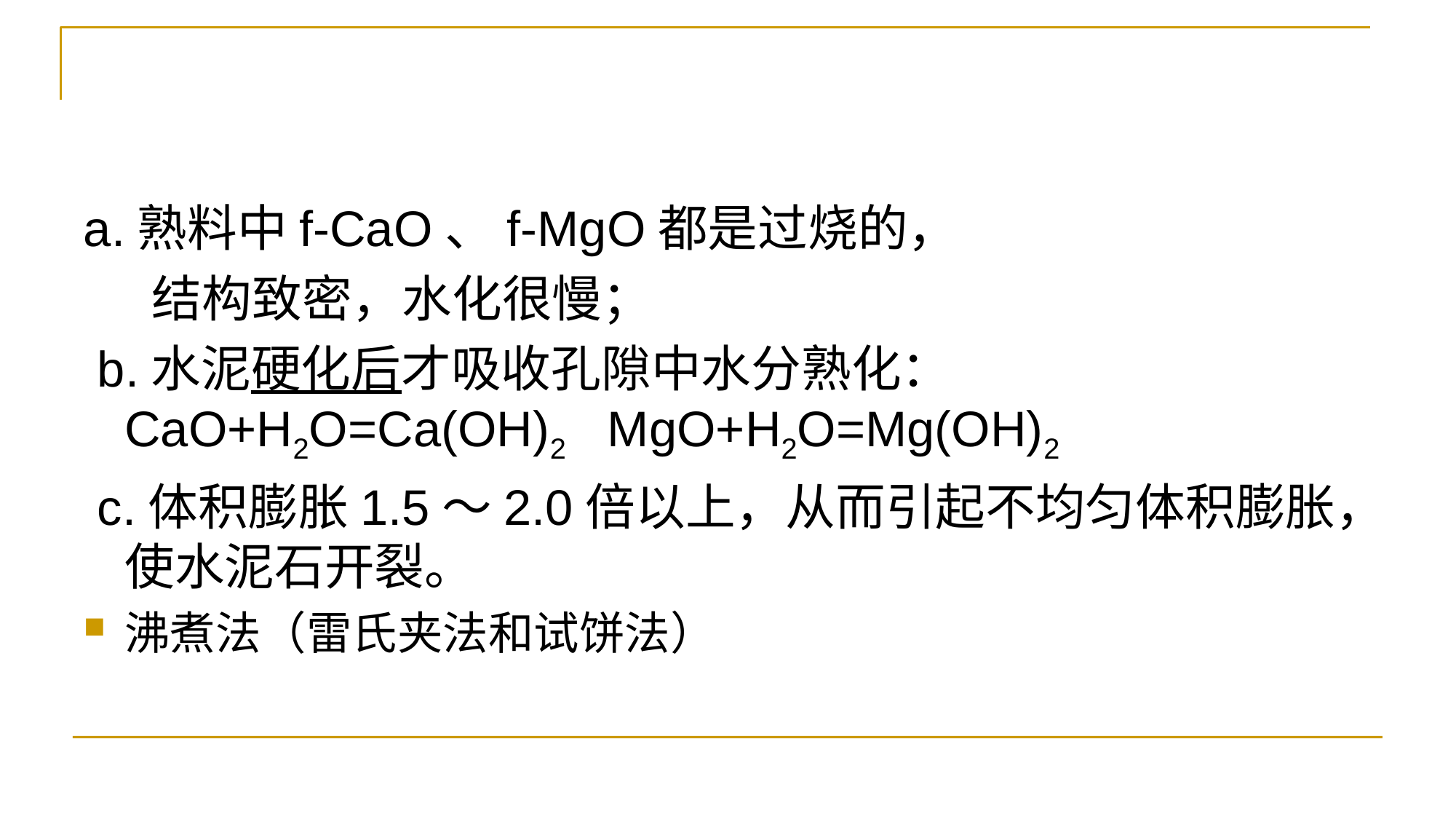

a.熟料中f-CaO、f-MgO都是过烧的，
     结构致密，水化很慢；
 b.水泥硬化后才吸收孔隙中水分熟化： CaO+H2O=Ca(OH)2   MgO+H2O=Mg(OH)2
 c.体积膨胀1.5～2.0倍以上，从而引起不均匀体积膨胀，使水泥石开裂。
沸煮法（雷氏夹法和试饼法）